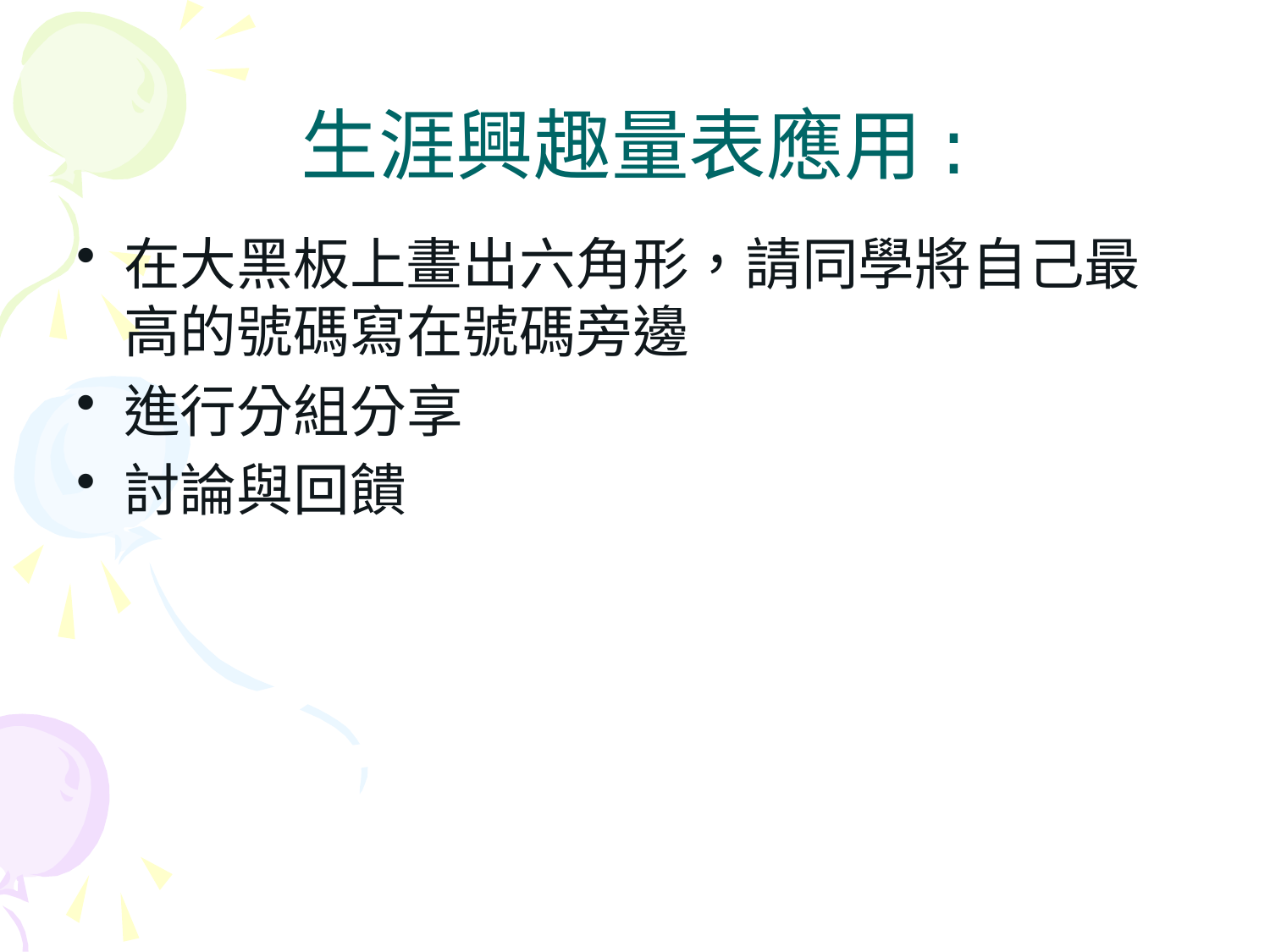

# 生涯興趣量表應用:
在大黑板上畫出六角形，請同學將自己最高的號碼寫在號碼旁邊
進行分組分享
討論與回饋